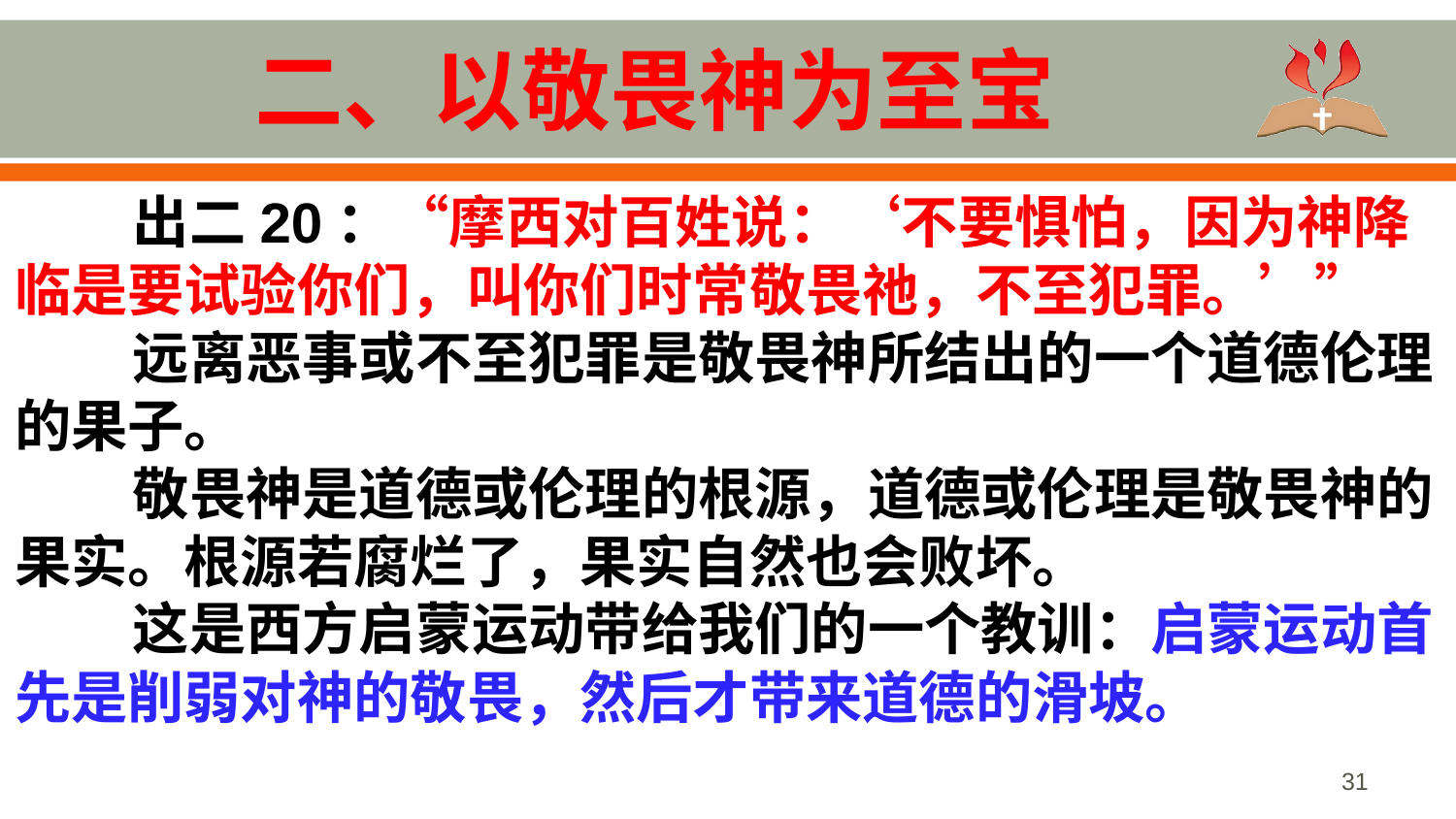

# 二、以敬畏神为至宝
出二20：“摩西对百姓说：‘不要惧怕，因为神降临是要试验你们，叫你们时常敬畏祂，不至犯罪。’”
远离恶事或不至犯罪是敬畏神所结出的一个道德伦理的果子。
敬畏神是道德或伦理的根源，道德或伦理是敬畏神的果实。根源若腐烂了，果实自然也会败坏。
这是西方启蒙运动带给我们的一个教训：启蒙运动首先是削弱对神的敬畏，然后才带来道德的滑坡。

31